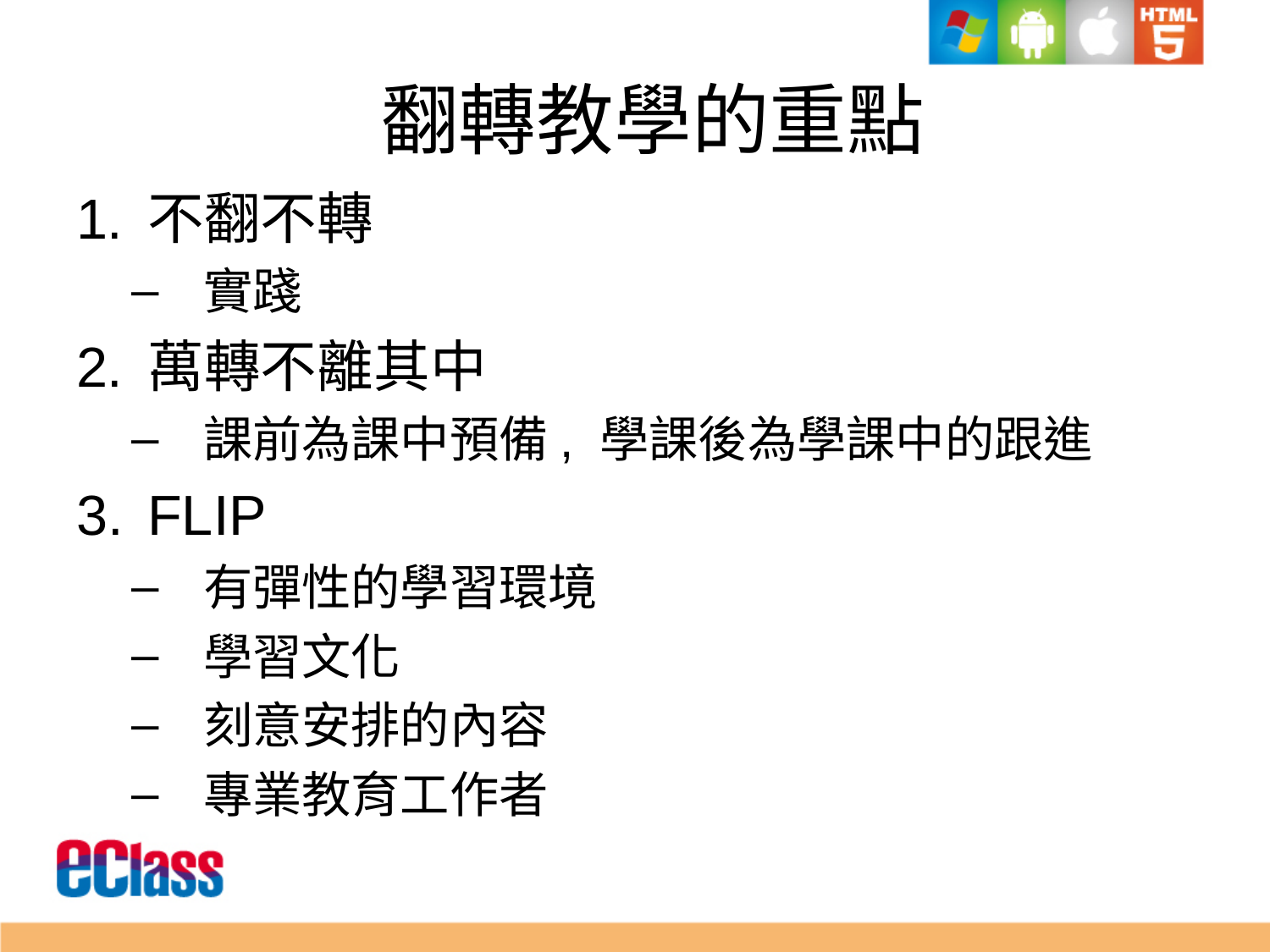

# 翻轉教學的重點
不翻不轉
實踐
萬轉不離其中
課前為課中預備, 學課後為學課中的跟進
FLIP
有彈性的學習環境
學習文化
刻意安排的內容
專業教育工作者